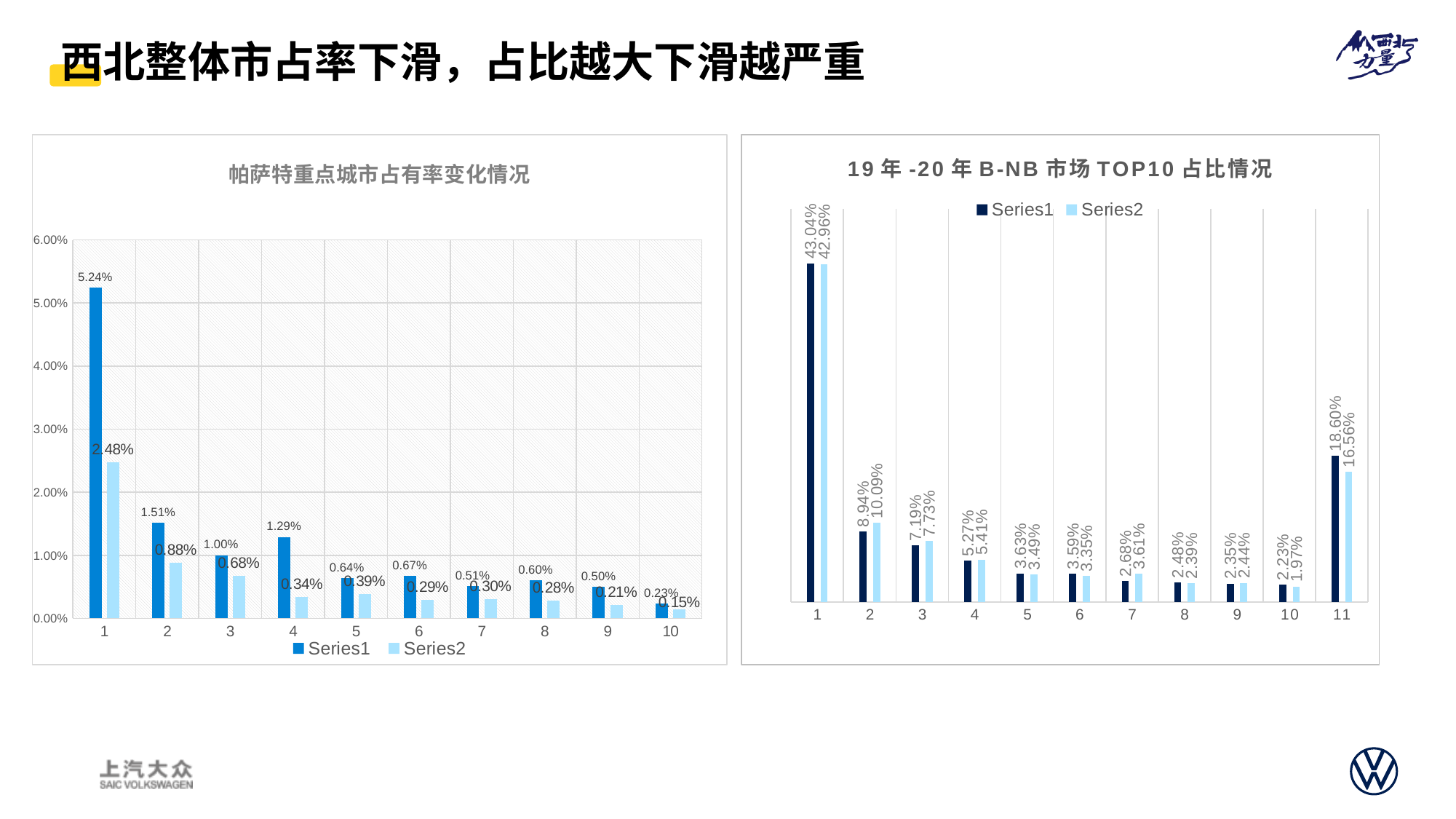

西北整体市占率下滑，占比越大下滑越严重

### Chart: 19年-20年B-NB市场TOP10占比情况

| Category |  |  |
|---|---|---|

### Chart: 帕萨特重点城市占有率变化情况

| Category |  |  |
|---|---|---|